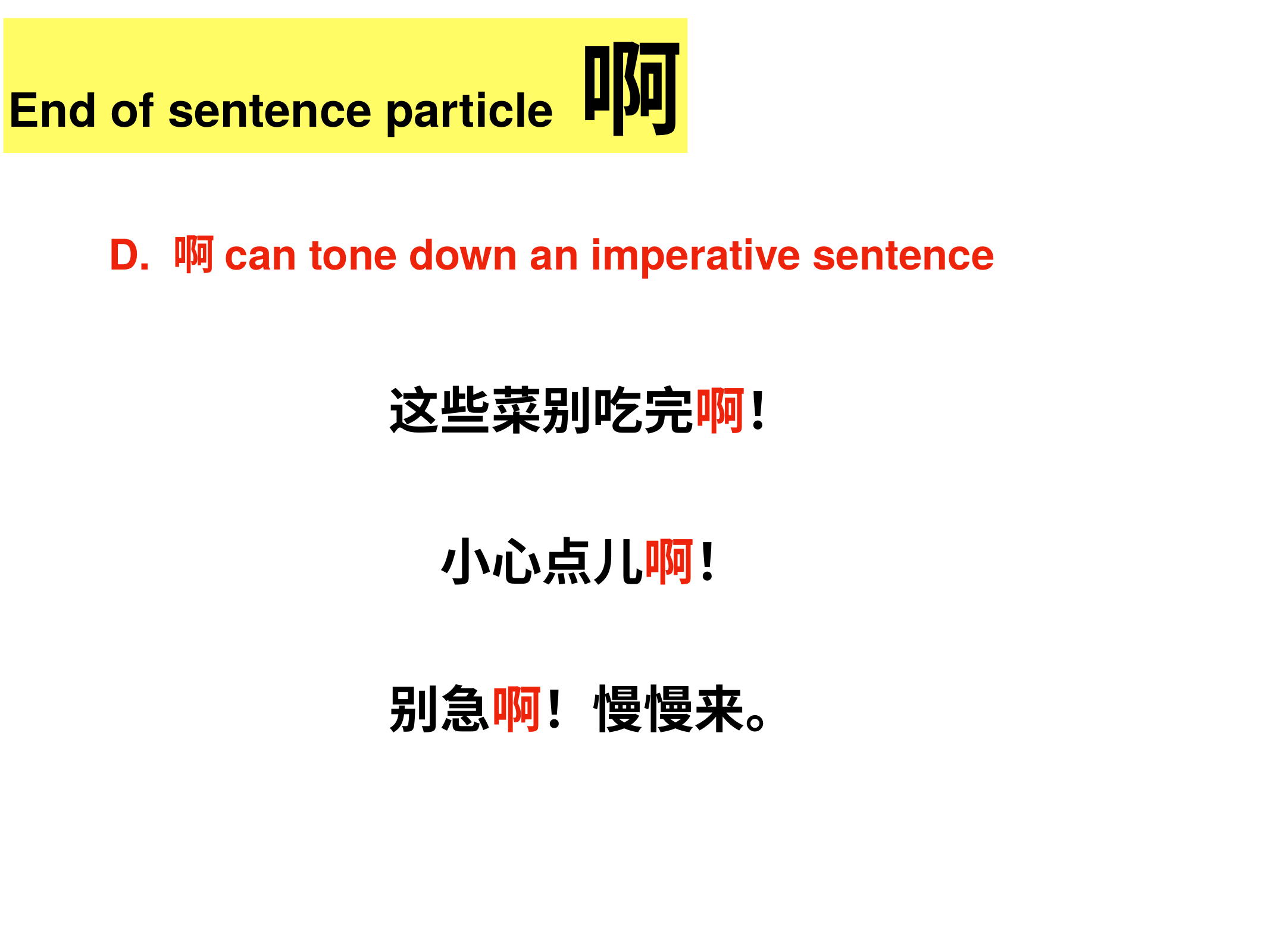

End of sentence particle 啊
D. 啊can tone down an imperative sentence
这些菜别吃完啊！
小心点儿啊！
别急啊！慢慢来。